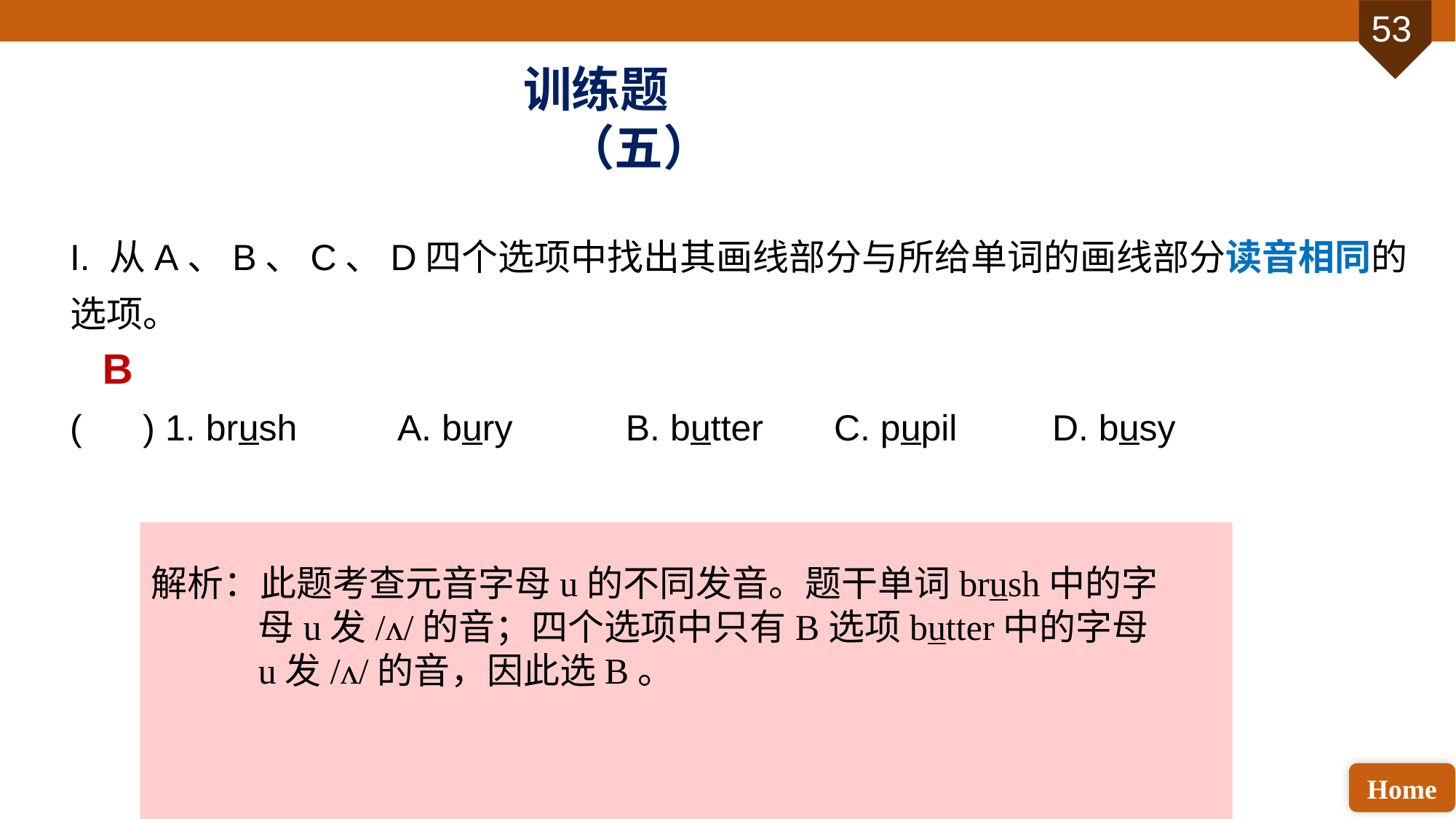

训练题（五）
I. 从A、B、C、D四个选项中找出其画线部分与所给单词的画线部分读音相同的选项。

(      ) 1. brush 	A. bury	 B. butter 	C. pupil 	D. busy
B

解析：此题考查元音字母u的不同发音。题干单词brush中的字母u发/ʌ/的音；四个选项中只有B选项butter中的字母u发/ʌ/的音，因此选B。